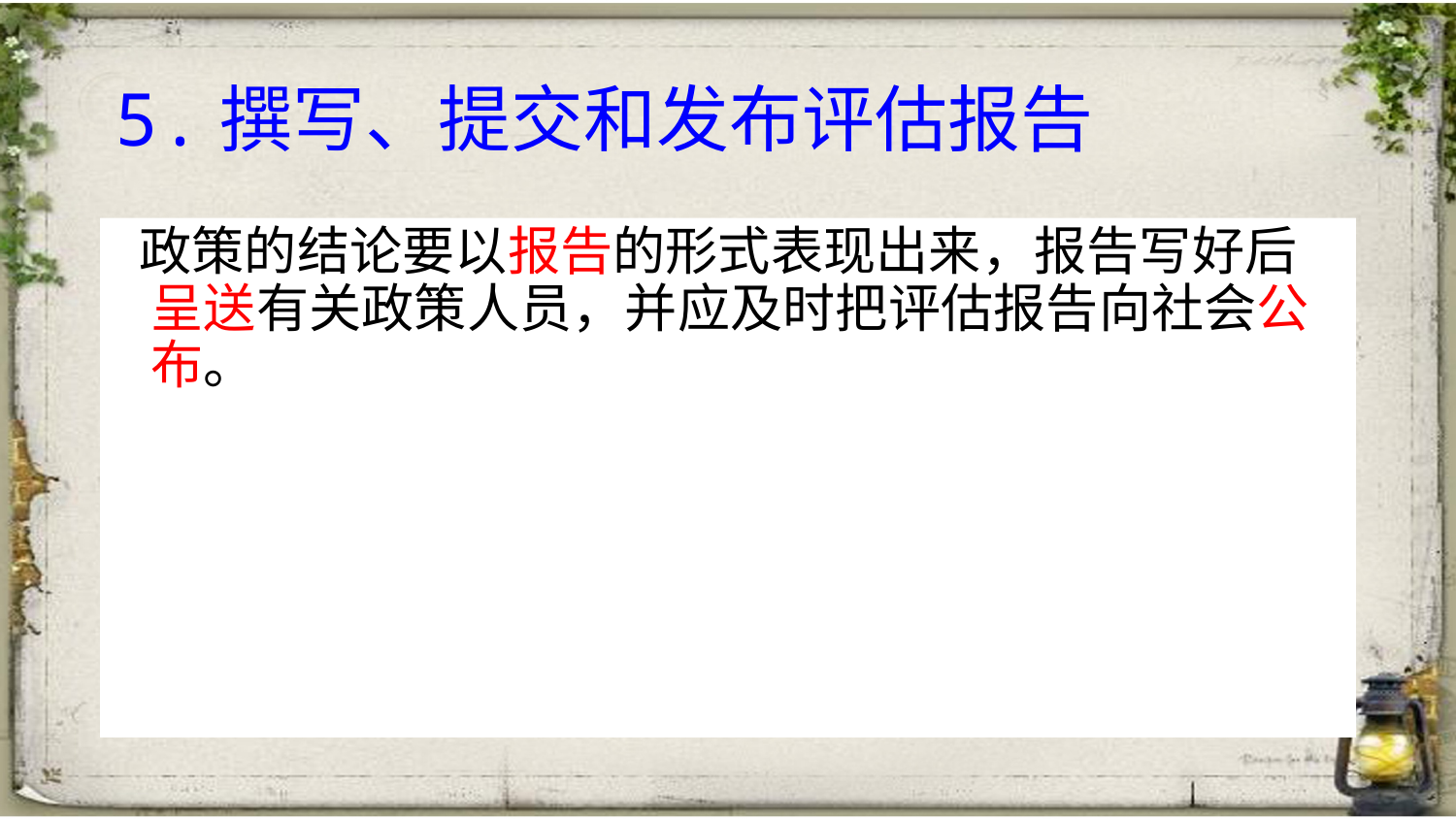

# 5.撰写、提交和发布评估报告
 政策的结论要以报告的形式表现出来，报告写好后呈送有关政策人员，并应及时把评估报告向社会公布。